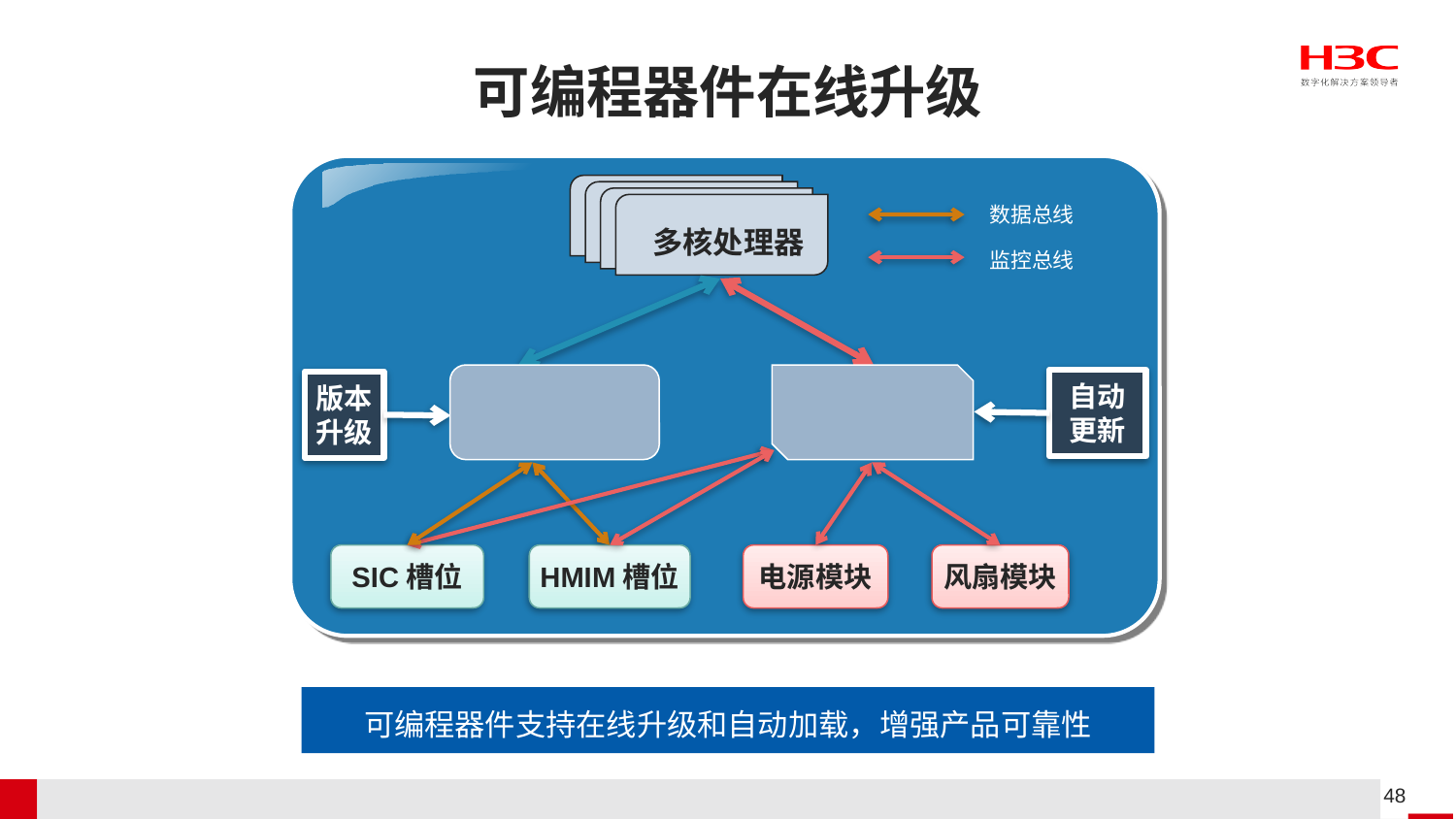

# 可编程器件在线升级

多核处理器
数据总线
监控总线

智能WAN引擎

系统监控处理模块

自动
更新
版本
升级
SIC槽位
HMIM槽位
电源模块
风扇模块
可编程器件支持在线升级和自动加载，增强产品可靠性